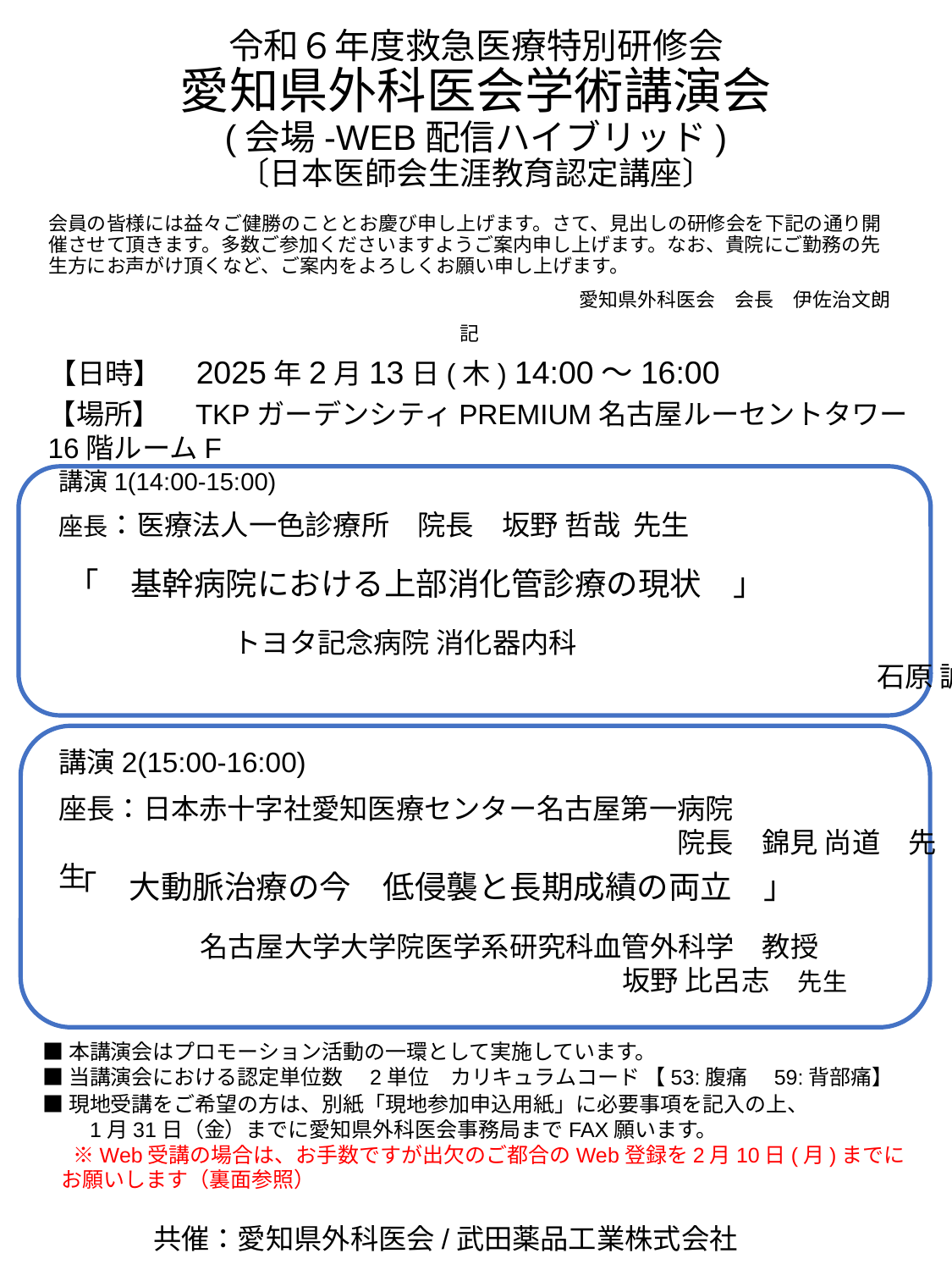

# 令和６年度救急医療特別研修会 愛知県外科医会学術講演会 (会場-WEB配信ハイブリッド) 〔日本医師会生涯教育認定講座〕
会員の皆様には益々ご健勝のこととお慶び申し上げます。さて、見出しの研修会を下記の通り開催させて頂きます。多数ご参加くださいますようご案内申し上げます。なお、貴院にご勤務の先生方にお声がけ頂くなど、ご案内をよろしくお願い申し上げます。
愛知県外科医会　会長　伊佐治文朗
記
【日時】　2025年2月13日(木) 14:00～16:00
【場所】　TKPガーデンシティPREMIUM名古屋ルーセントタワー16階ルームF
講演1(14:00-15:00)

座長：医療法人一色診療所　院長　坂野 哲哉  先生
「　基幹病院における上部消化管診療の現状　」
トヨタ記念病院 消化器内科
　　　　　　　　　　　　　　　　　　　　　　    石原 誠 先生

講演2(15:00-16:00)
座長：日本赤十字社愛知医療センター名古屋第一病院
　　　　　　　　　　　　　　　　　　　　　　院長　錦見 尚道　先生
「　大動脈治療の今　低侵襲と長期成績の両立　」
　名古屋大学大学院医学系研究科血管外科学　教授
　坂野 比呂志　先生

■本講演会はプロモーション活動の一環として実施しています。
■当講演会における認定単位数　2単位　カリキュラムコード 【53:腹痛　59:背部痛】

■現地受講をご希望の方は、別紙「現地参加申込用紙」に必要事項を記入の上、
　　1月31日（金）までに愛知県外科医会事務局までFAX願います。
 　※Web受講の場合は、お手数ですが出欠のご都合のWeb登録を2月10日(月)までに
   お願いします（裏面参照）

共催：愛知県外科医会/武田薬品工業株式会社